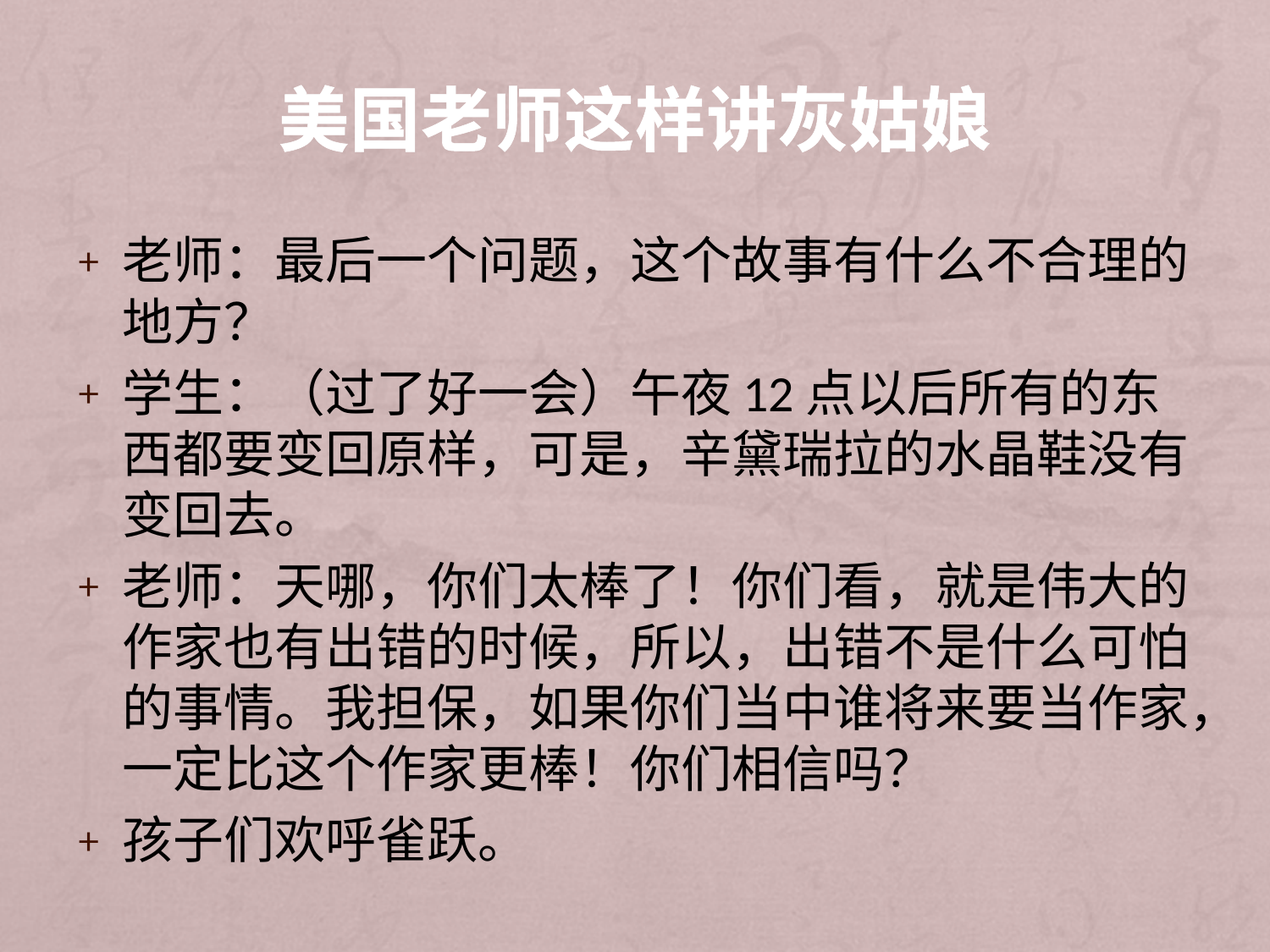

# 美国老师这样讲灰姑娘
老师：最后一个问题，这个故事有什么不合理的地方？
学生：（过了好一会）午夜12点以后所有的东西都要变回原样，可是，辛黛瑞拉的水晶鞋没有变回去。
老师：天哪，你们太棒了！你们看，就是伟大的作家也有出错的时候，所以，出错不是什么可怕的事情。我担保，如果你们当中谁将来要当作家，一定比这个作家更棒！你们相信吗？
孩子们欢呼雀跃。